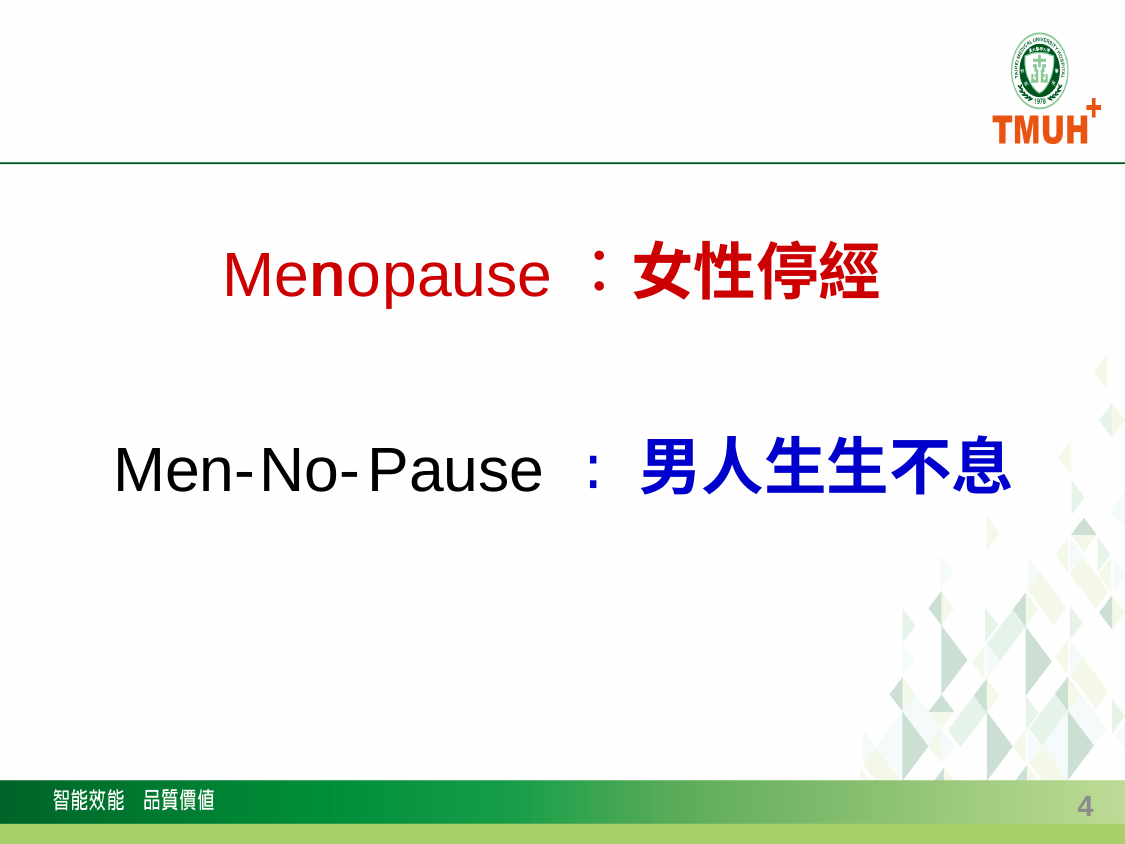

：女性停經
Men
no
pause
Men-
No-
Pause
: 男人生生不息
4